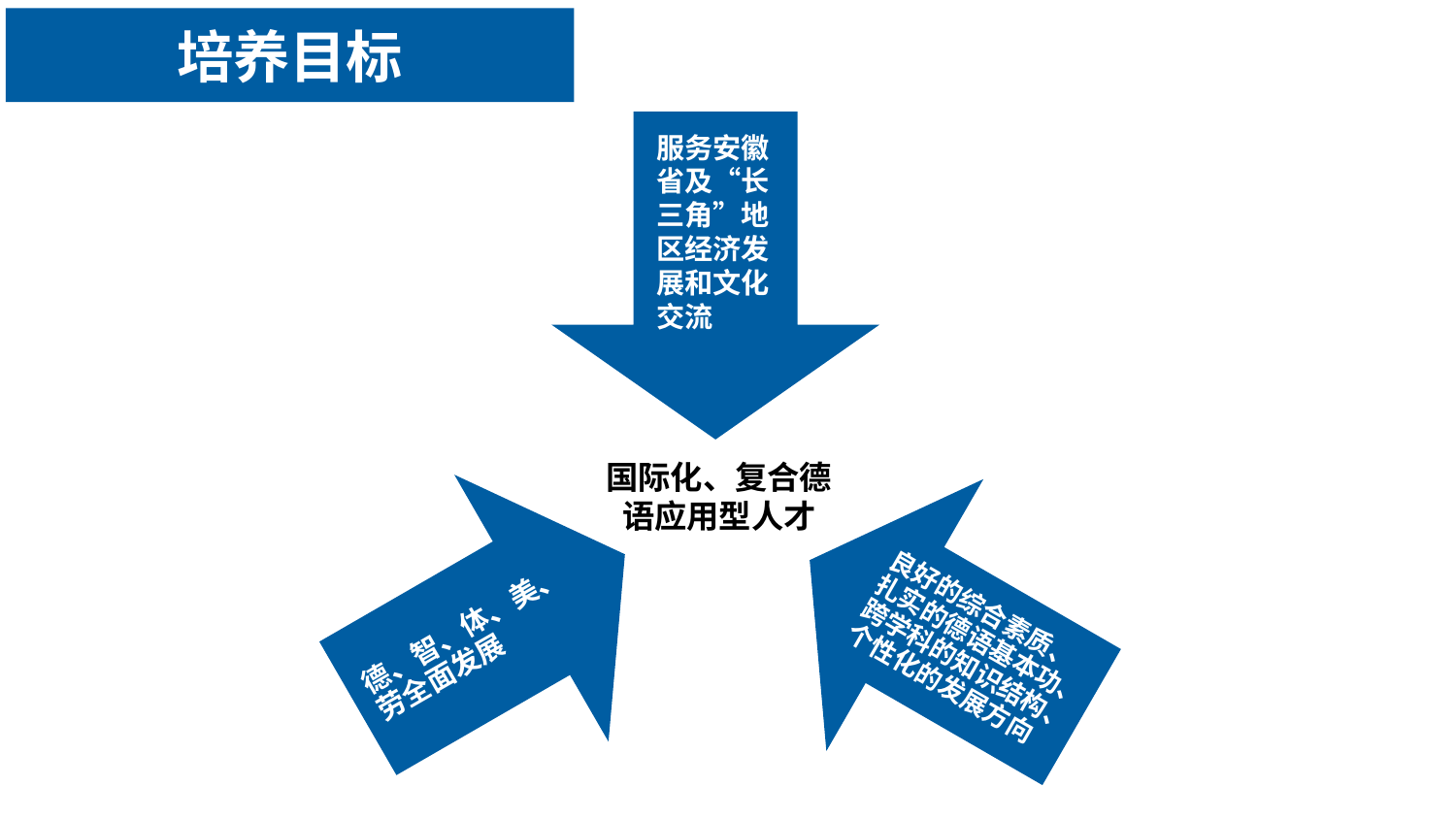

培养目标

服务安徽省及“长三角”地区经济发展和文化交流
国际化、复合德语应用型人才

德、智、体、美、劳全面发展

良好的综合素质、扎实的德语基本功、跨学科的知识结构、个性化的发展方向